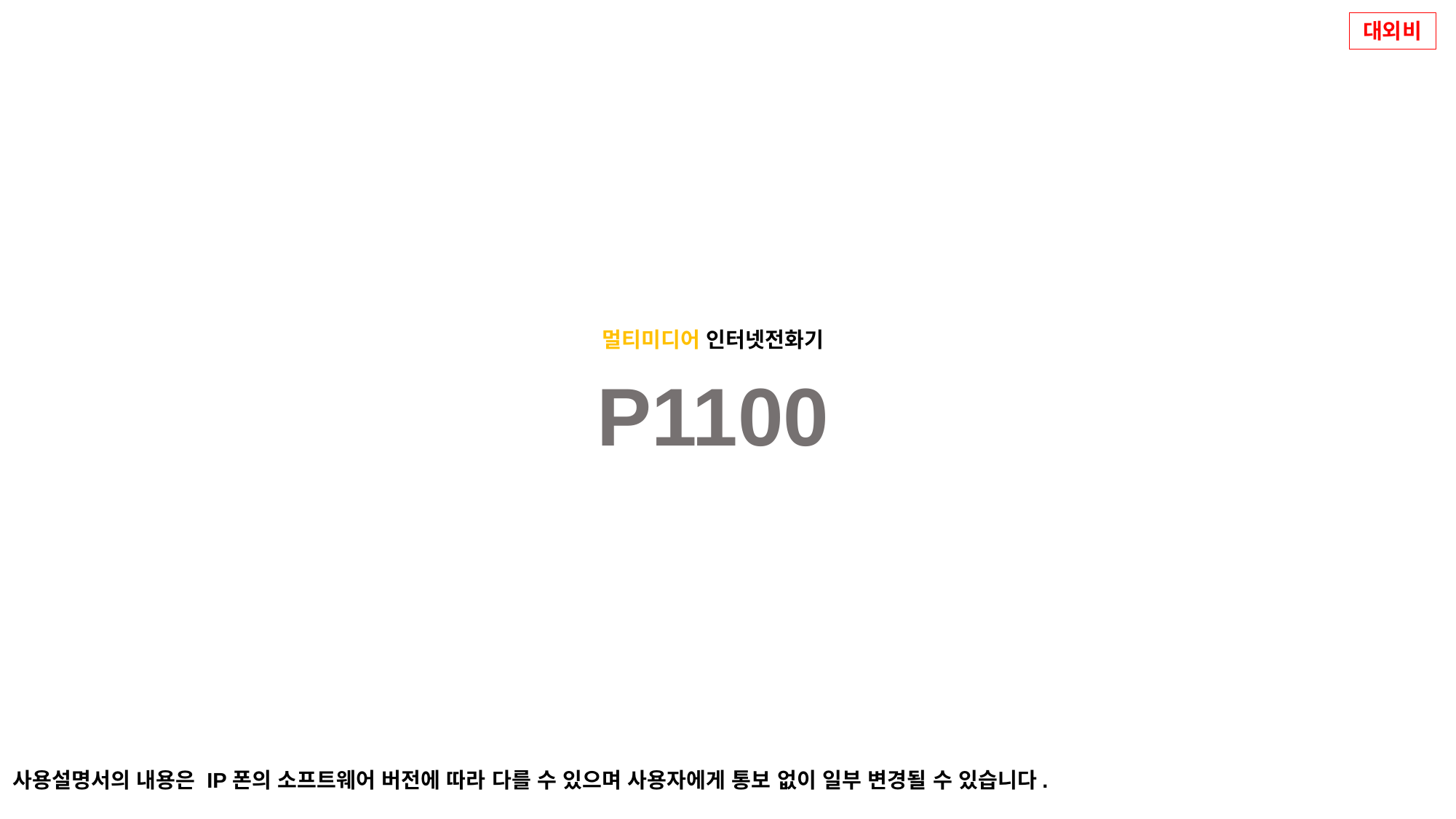

대외비
멀티미디어 인터넷전화기

P1100
사용설명서의 내용은 IP폰의 소프트웨어 버전에 따라 다를 수 있으며 사용자에게 통보 없이 일부 변경될 수 있습니다.